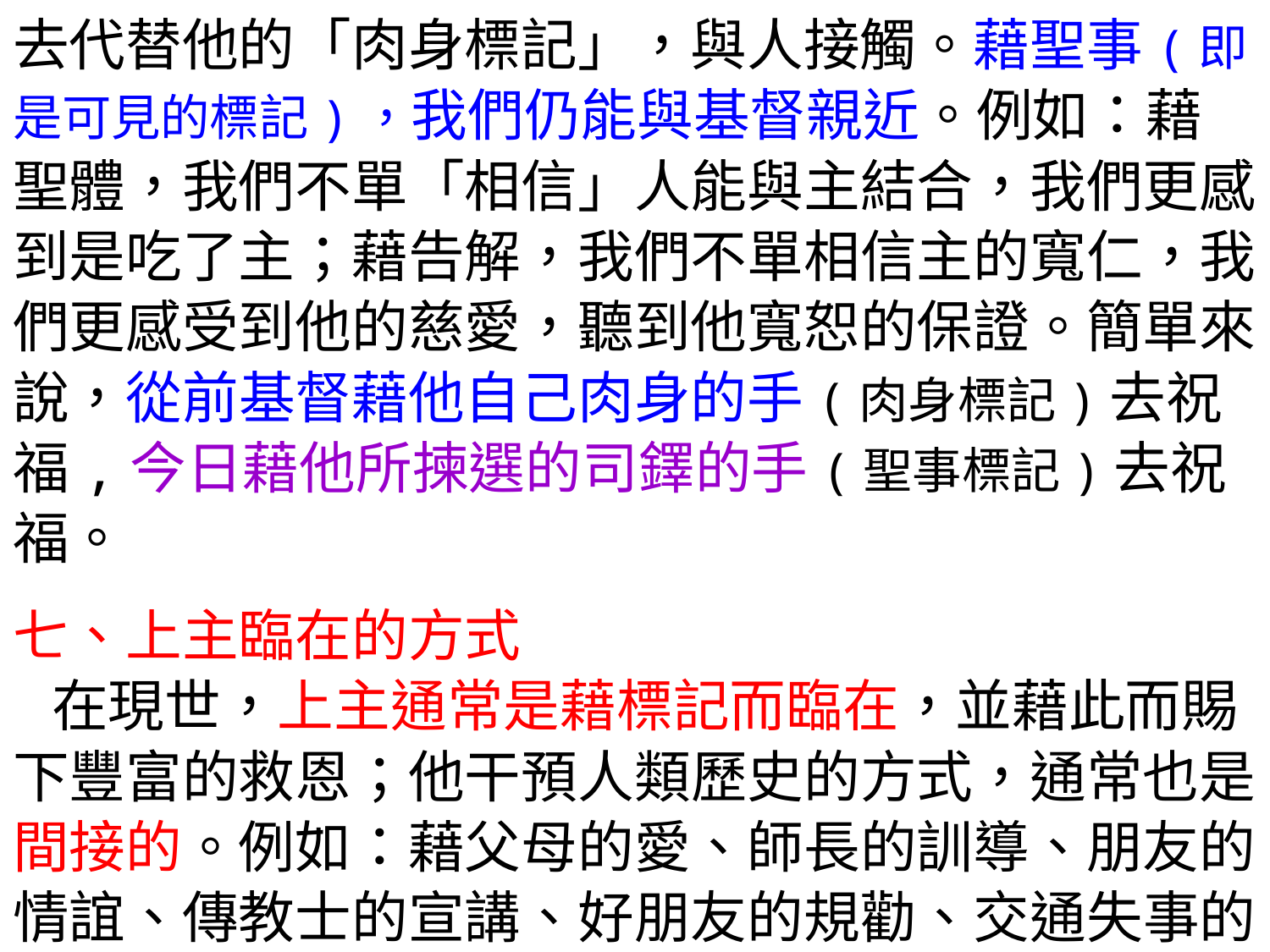

去代替他的「肉身標記」，與人接觸。藉聖事(即是可見的標記)，我們仍能與基督親近。例如：藉聖體，我們不單「相信」人能與主結合，我們更感到是吃了主；藉告解，我們不單相信主的寬仁，我們更感受到他的慈愛，聽到他寬恕的保證。簡單來說，從前基督藉他自己肉身的手(肉身標記)去祝福,今日藉他所揀選的司鐸的手(聖事標記)去祝福。
七、上主臨在的方式
  在現世，上主通常是藉標記而臨在，並藉此而賜下豐富的救恩；他干預人類歷史的方式，通常也是間接的。例如：藉父母的愛、師長的訓導、朋友的情誼、傳教士的宣講、好朋友的規勸、交通失事的